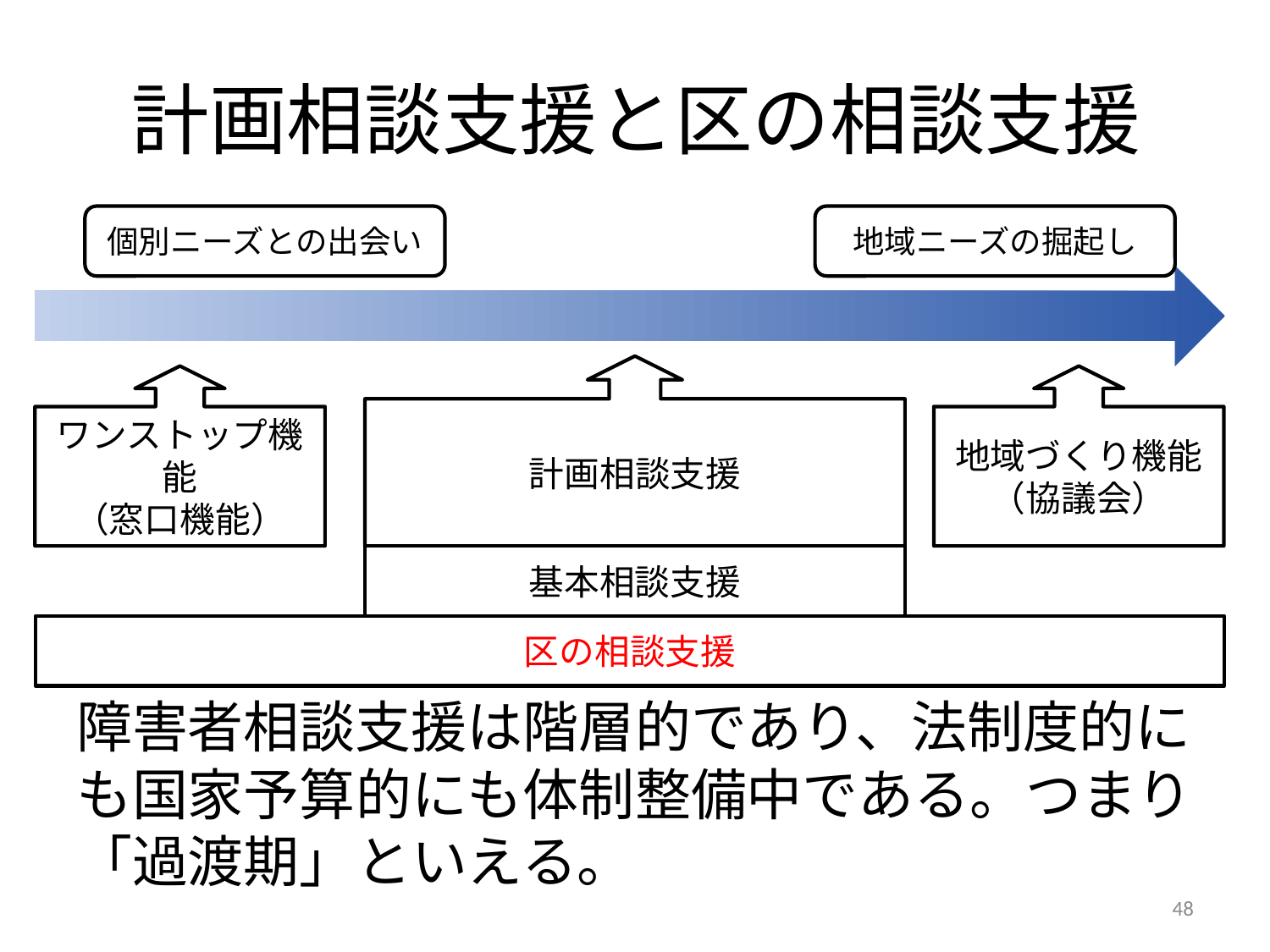

# 計画相談支援と区の相談支援
個別ニーズとの出会い
地域ニーズの掘起し

計画相談支援
ワンストップ機能
（窓口機能）
地域づくり機能
（協議会）
基本相談支援
区の相談支援
障害者相談支援は階層的であり、法制度的にも国家予算的にも体制整備中である。つまり「過渡期」といえる。
48